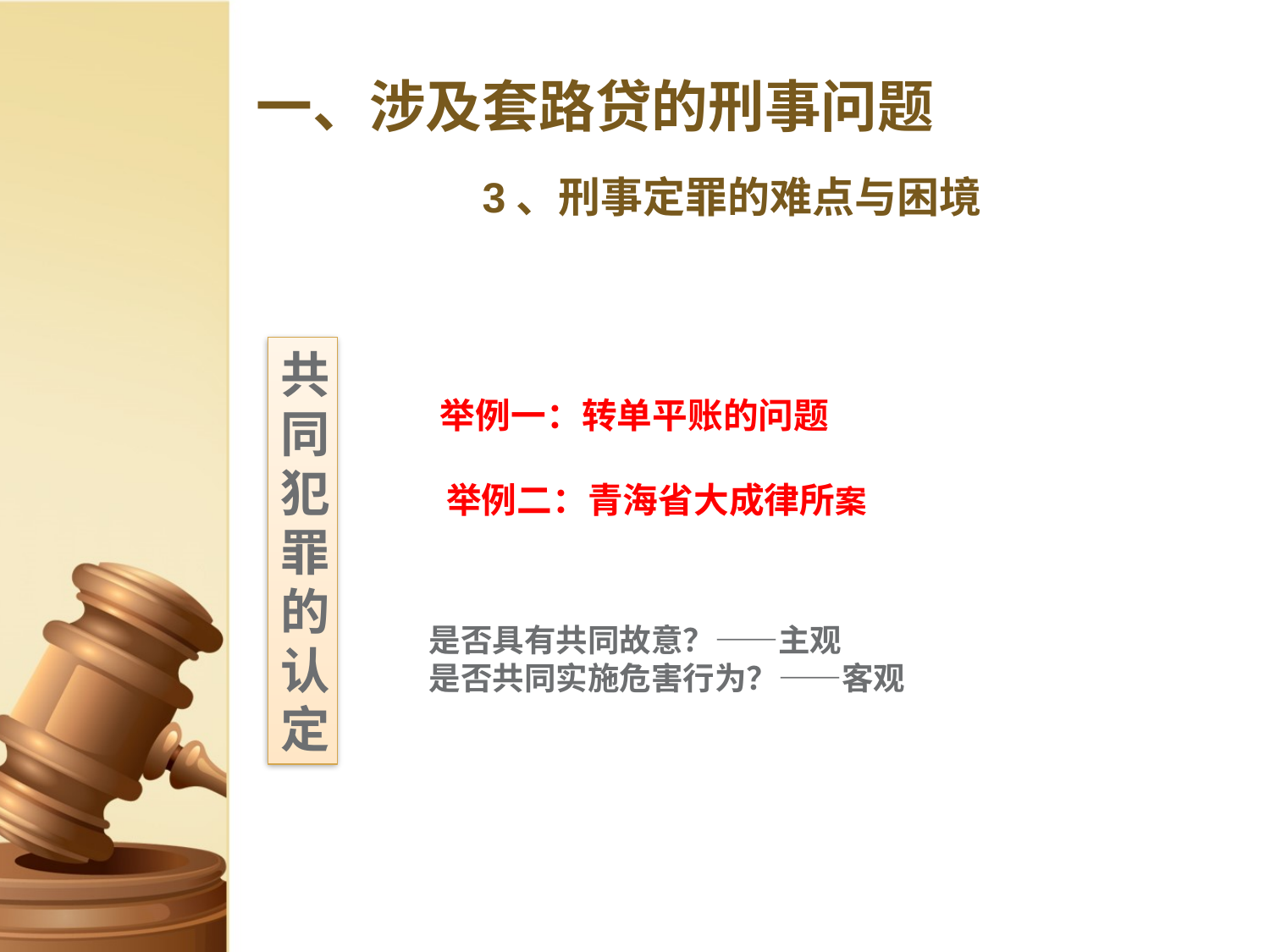

# 一、涉及套路贷的刑事问题
3、刑事定罪的难点与困境
共同犯罪的认定
      举例一：转单平账的问题

      举例二：青海省大成律所案

是否具有共同故意？——主观
是否共同实施危害行为？——客观